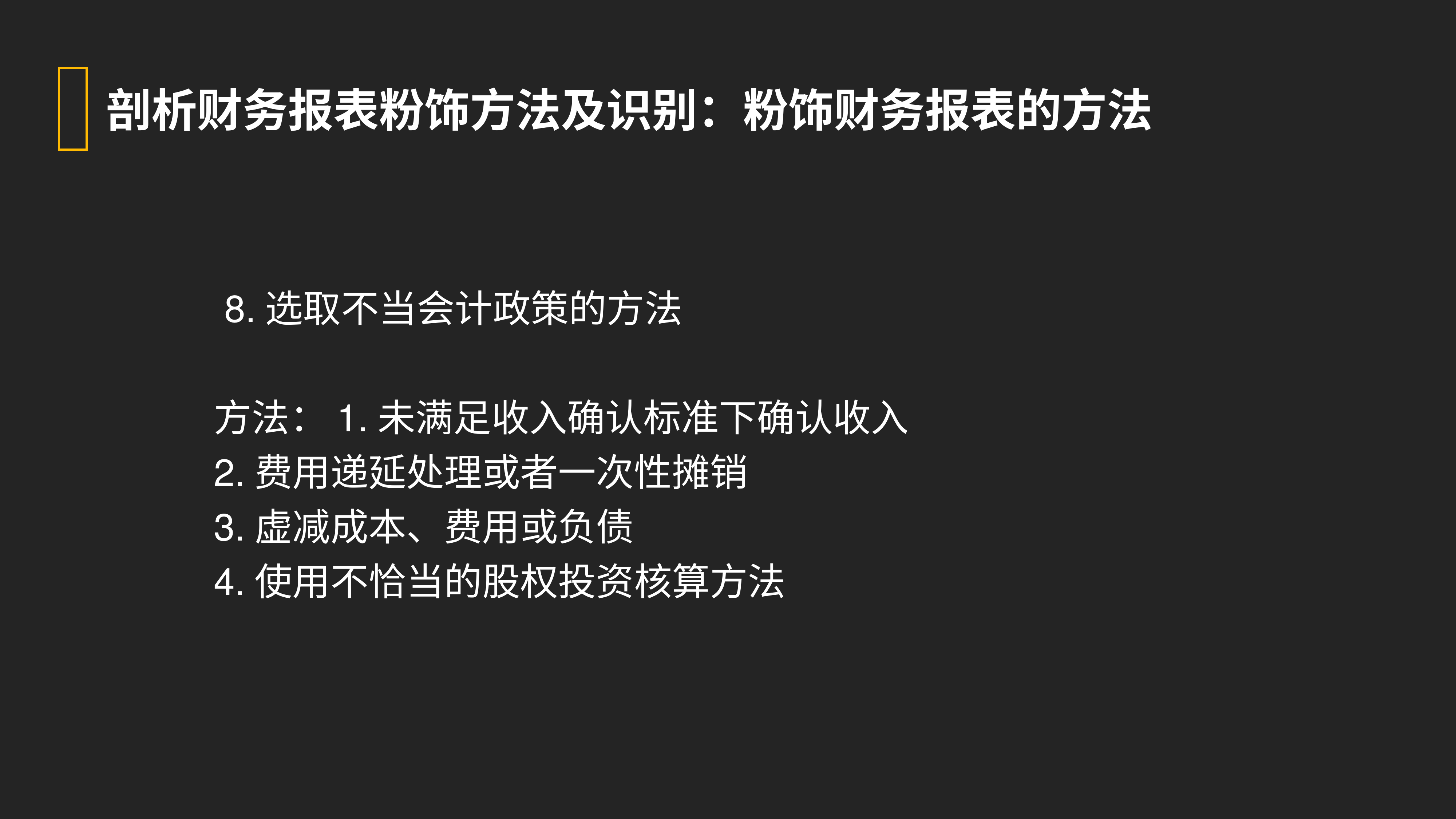

剖析财务报表粉饰方法及识别：粉饰财务报表的方法
 8.选取不当会计政策的方法

方法：1.未满足收入确认标准下确认收入
2.费用递延处理或者一次性摊销
3.虚减成本、费用或负债
4.使用不恰当的股权投资核算方法